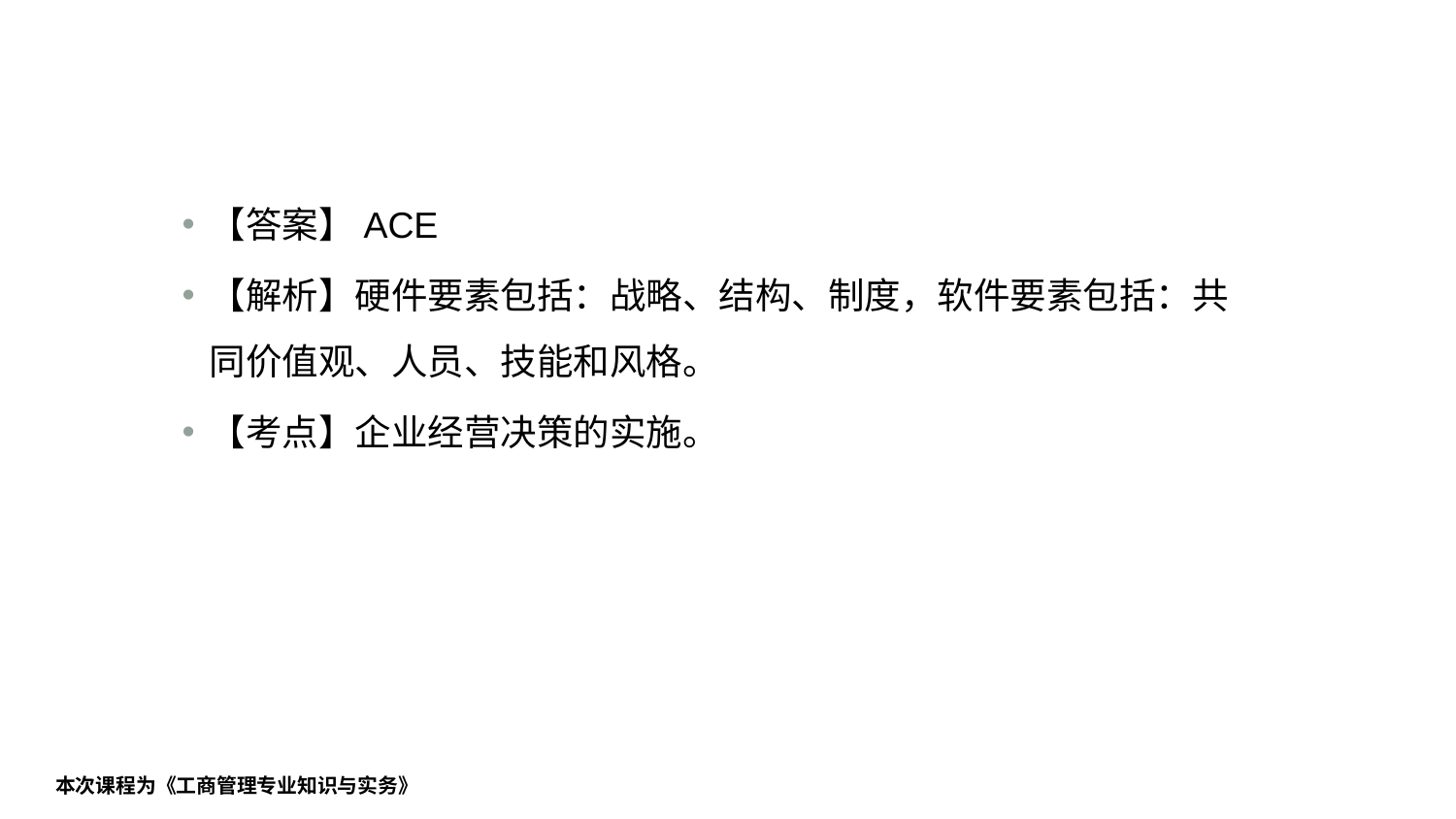

#
【答案】ACE
【解析】硬件要素包括：战略、结构、制度，软件要素包括：共同价值观、人员、技能和风格。
【考点】企业经营决策的实施。